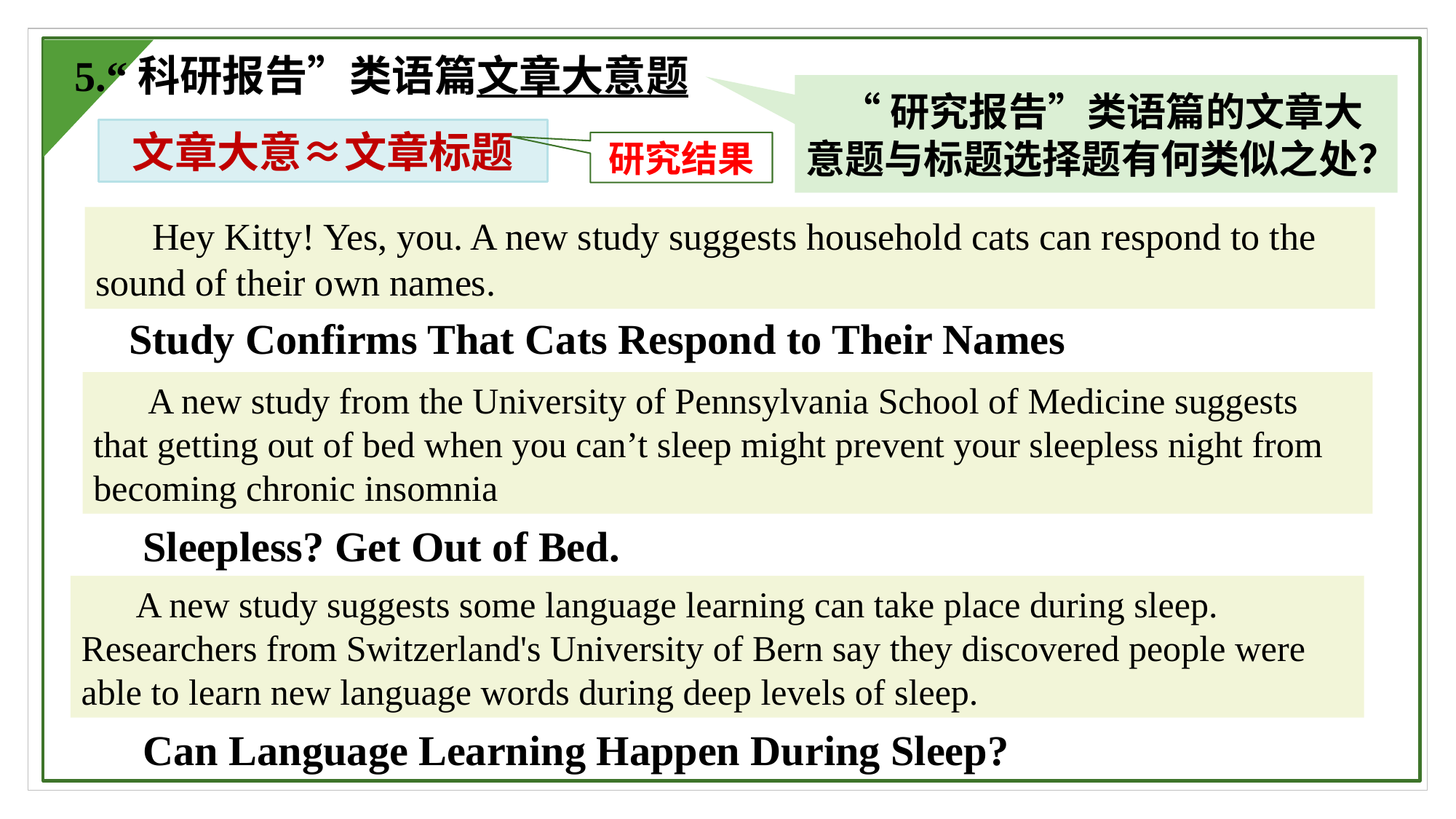

5.“科研报告”类语篇文章大意题
    “研究报告”类语篇的文章大意题与标题选择题有何类似之处？
文章大意≈文章标题
研究结果
      Hey Kitty! Yes, you. A new study suggests household cats can respond to the sound of their own names.
 Study Confirms That Cats Respond to Their Names
      A new study from the University of Pennsylvania School of Medicine suggests that getting out of bed when you can’t sleep might prevent your sleepless night from becoming chronic insomnia
Sleepless? Get Out of Bed.
      A new study suggests some language learning can take place during sleep.
Researchers from Switzerland's University of Bern say they discovered people were able to learn new language words during deep levels of sleep.
Can Language Learning Happen During Sleep?